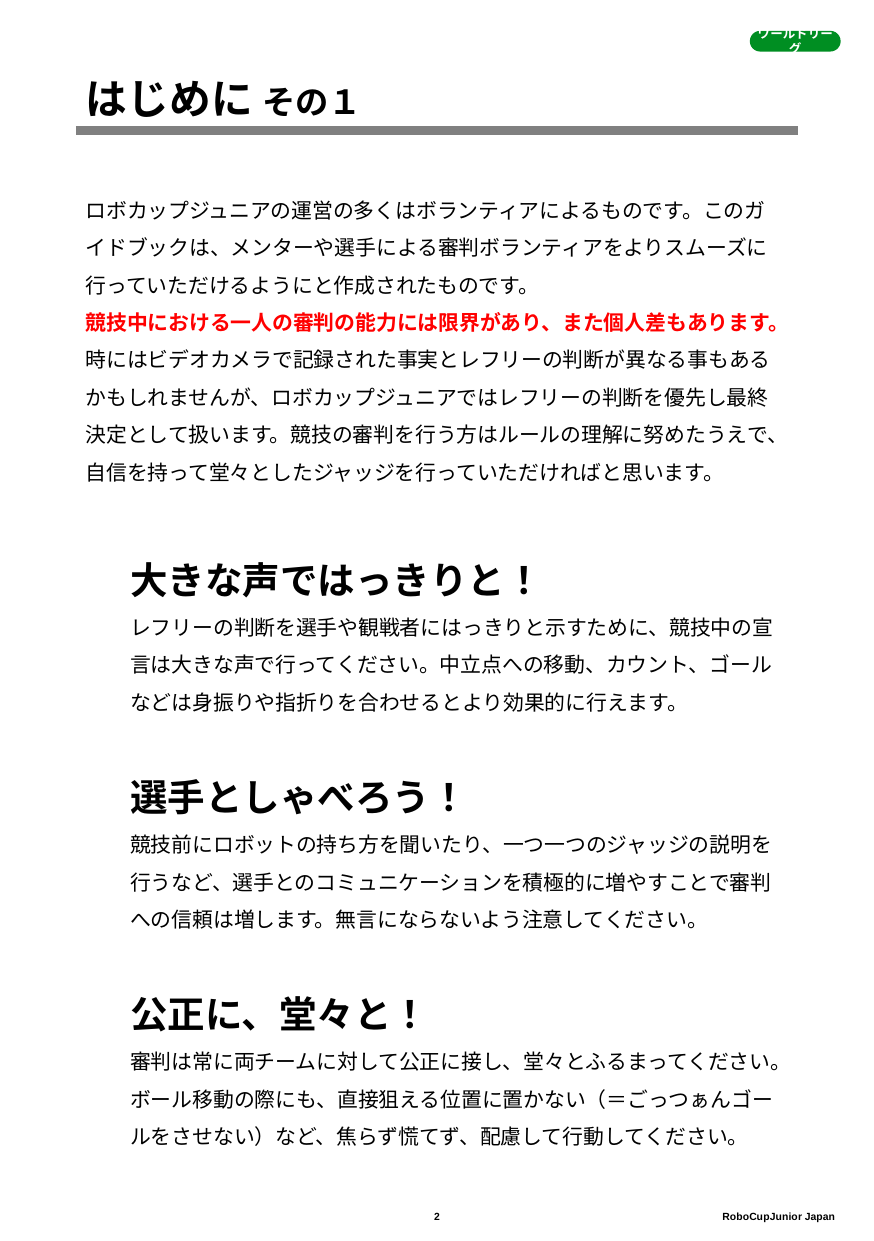

ワールドリーグ
はじめに その１
ロボカップジュニアの運営の多くはボランティアによるものです。このガイドブックは、メンターや選手による審判ボランティアをよりスムーズに行っていただけるようにと作成されたものです。
競技中における一人の審判の能力には限界があり、また個人差もあります。時にはビデオカメラで記録された事実とレフリーの判断が異なる事もあるかもしれませんが、ロボカップジュニアではレフリーの判断を優先し最終決定として扱います。競技の審判を行う方はルールの理解に努めたうえで、自信を持って堂々としたジャッジを行っていただければと思います。

大きな声ではっきりと！
レフリーの判断を選手や観戦者にはっきりと示すために、競技中の宣言は大きな声で行ってください。中立点への移動、カウント、ゴールなどは身振りや指折りを合わせるとより効果的に行えます。

選手としゃべろう！
競技前にロボットの持ち方を聞いたり、一つ一つのジャッジの説明を行うなど、選手とのコミュニケーションを積極的に増やすことで審判への信頼は増します。無言にならないよう注意してください。

公正に、堂々と！
審判は常に両チームに対して公正に接し、堂々とふるまってください。
ボール移動の際にも、直接狙える位置に置かない（＝ごっつぁんゴールをさせない）など、焦らず慌てず、配慮して行動してください。
2
RoboCupJunior Japan